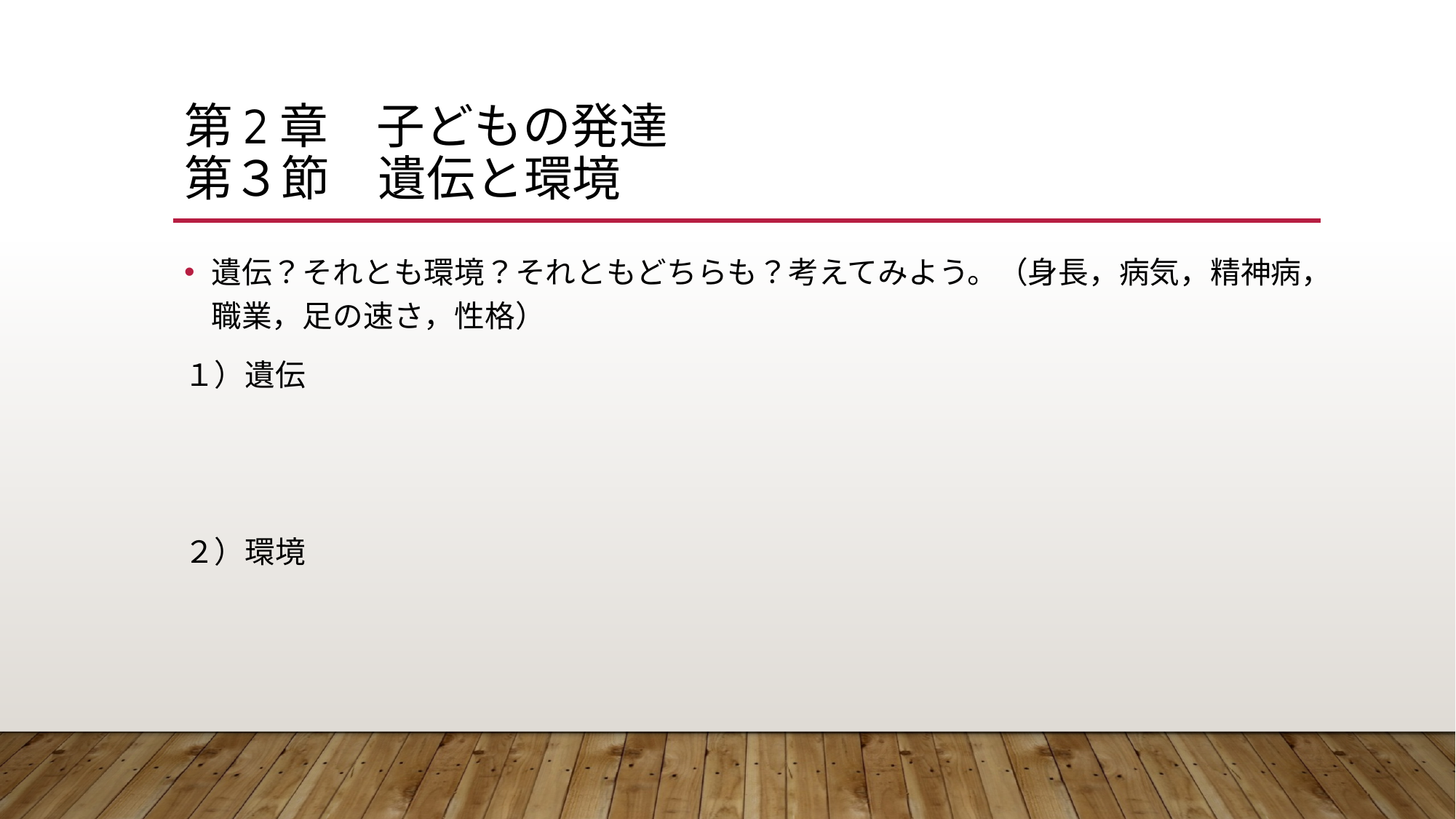

# 第2章　子どもの発達 第３節　遺伝と環境
遺伝？それとも環境？それともどちらも？考えてみよう。（身長，病気，精神病，職業，足の速さ，性格）
１）遺伝

２）環境